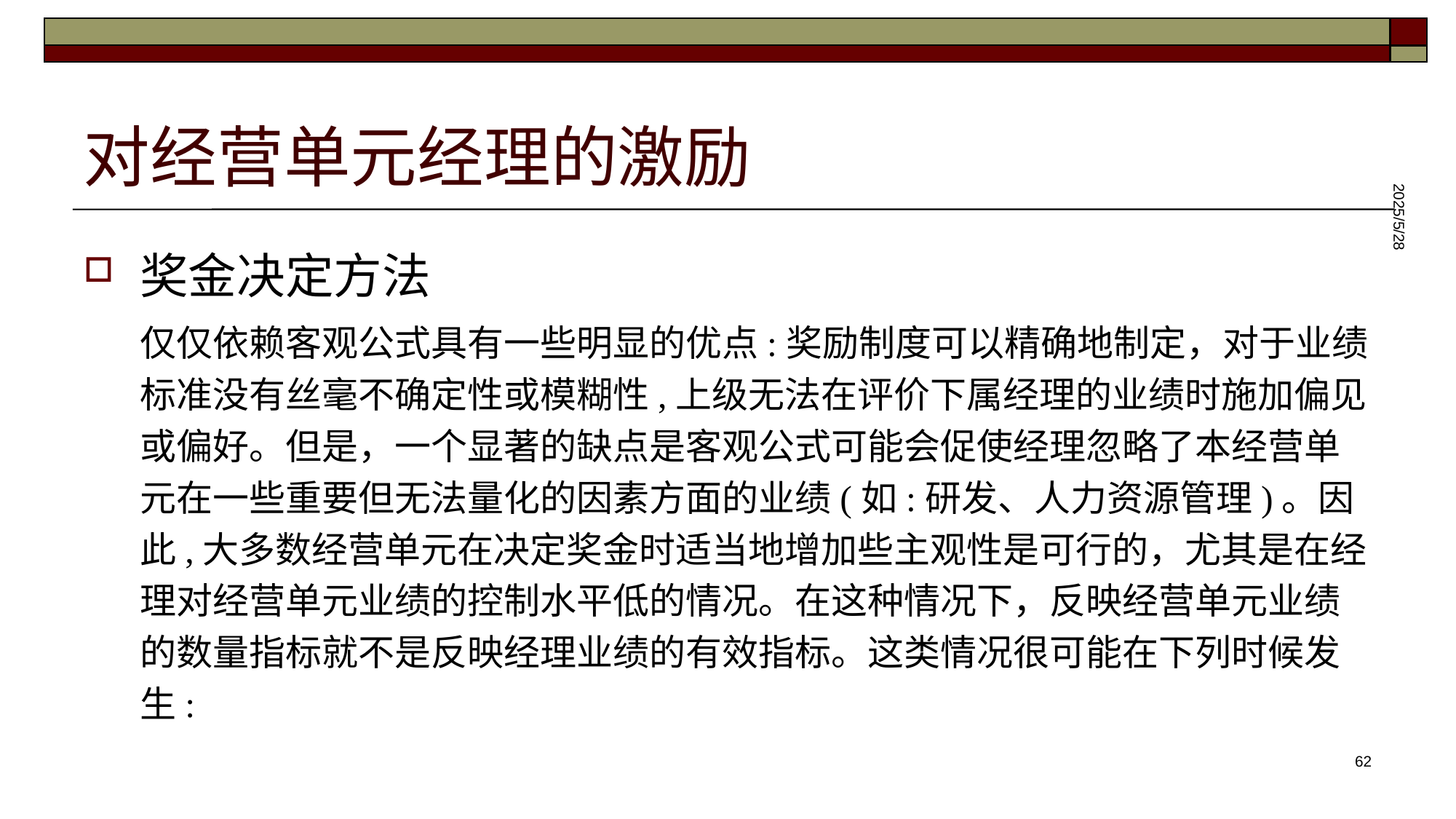

# 对经营单元经理的激励
奖金决定方法
仅仅依赖客观公式具有一些明显的优点:奖励制度可以精确地制定，对于业绩标准没有丝毫不确定性或模糊性,上级无法在评价下属经理的业绩时施加偏见或偏好。但是，一个显著的缺点是客观公式可能会促使经理忽略了本经营单元在一些重要但无法量化的因素方面的业绩(如:研发、人力资源管理)。因此,大多数经营单元在决定奖金时适当地增加些主观性是可行的，尤其是在经理对经营单元业绩的控制水平低的情况。在这种情况下，反映经营单元业绩的数量指标就不是反映经理业绩的有效指标。这类情况很可能在下列时候发生:

2025/5/28
62